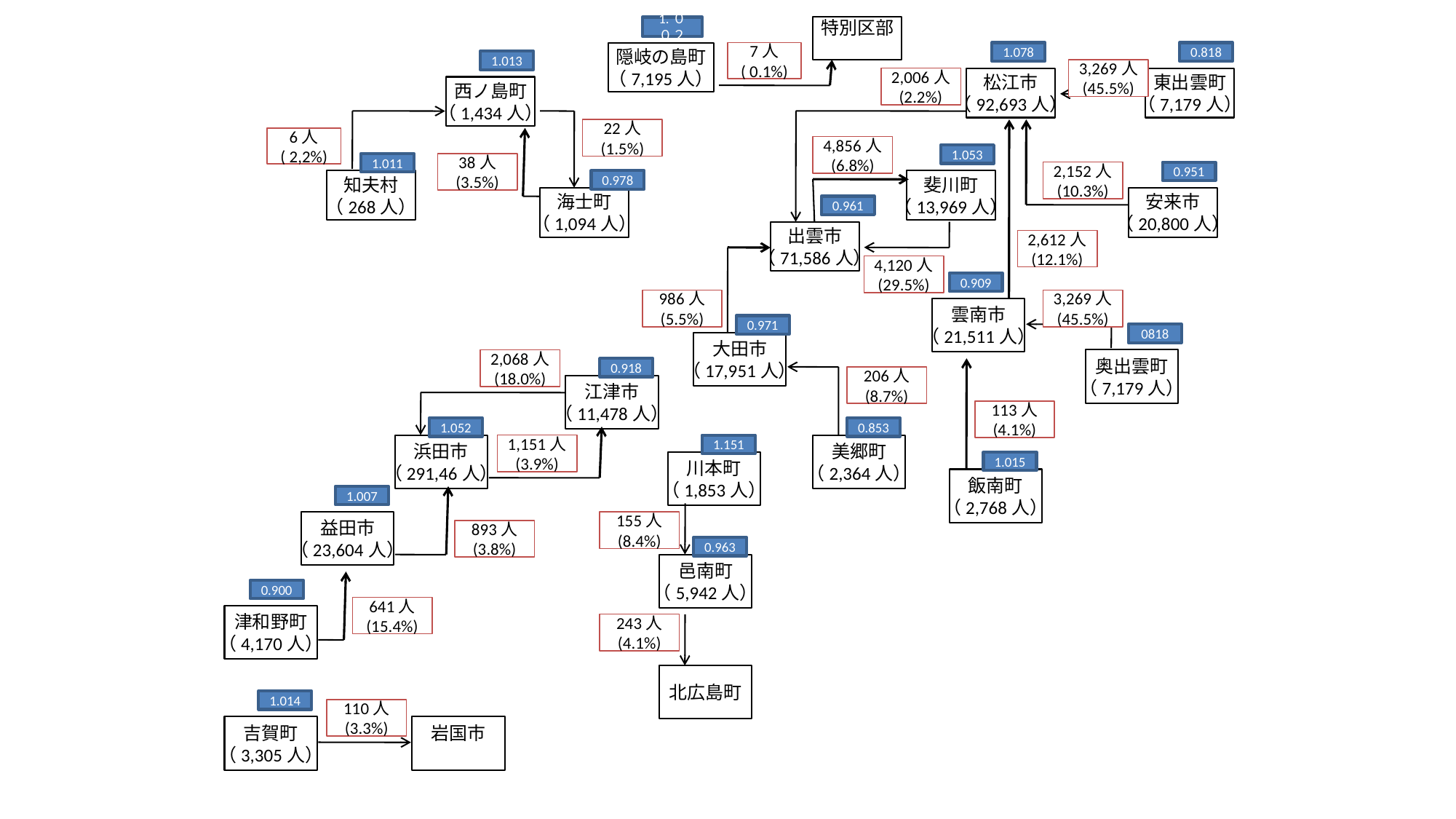

1.００２
特別区部

1.078
0.818
隠岐の島町
（7,195人）
7人
( 0.1%)
1.013
3,269人
(45.5%)
2,006人
(2.2%)
松江市
（92,693人）
東出雲町
（7,179人）
西ノ島町
（1,434人）
22人
(1.5%)
6人
( 2,2%)
4,856人
(6.8%)
1.053
1.011
38人
(3.5%)
2,152人
(10.3%)
0.951
0.978
知夫村
（268人）
斐川町
（13,969人）
海士町
（1,094人）
安来市
（20,800人）
0.961
出雲市
（71,586人）
2,612人
(12.1%)
4,120人
(29.5%)
0.968
0.909
986人
(5.5%)
3,269人
(45.5%)
雲南市
（21,511人）
0.971
0818
大田市
（17,951人）
2,068人
(18.0%)
奥出雲町
（7,179人）
0.918

206人
(8.7%)
江津市
（11,478人）
113人
(4.1%)
1.052
0.853
浜田市
（291,46人）
1,151人
(3.9%)
1.151
美郷町
（2,364人）
川本町
（1,853人）
1.015
飯南町
（2,768人）
1.007
益田市
（23,604人）
155人
(8.4%)
893人
(3.8%)
0.963
邑南町
（5,942人）
0.900
641人
(15.4%)
津和野町
（4,170人）
243人
(4.1%)
北広島町
1.014
110人
(3.3%)
吉賀町
（3,305人）
岩国市